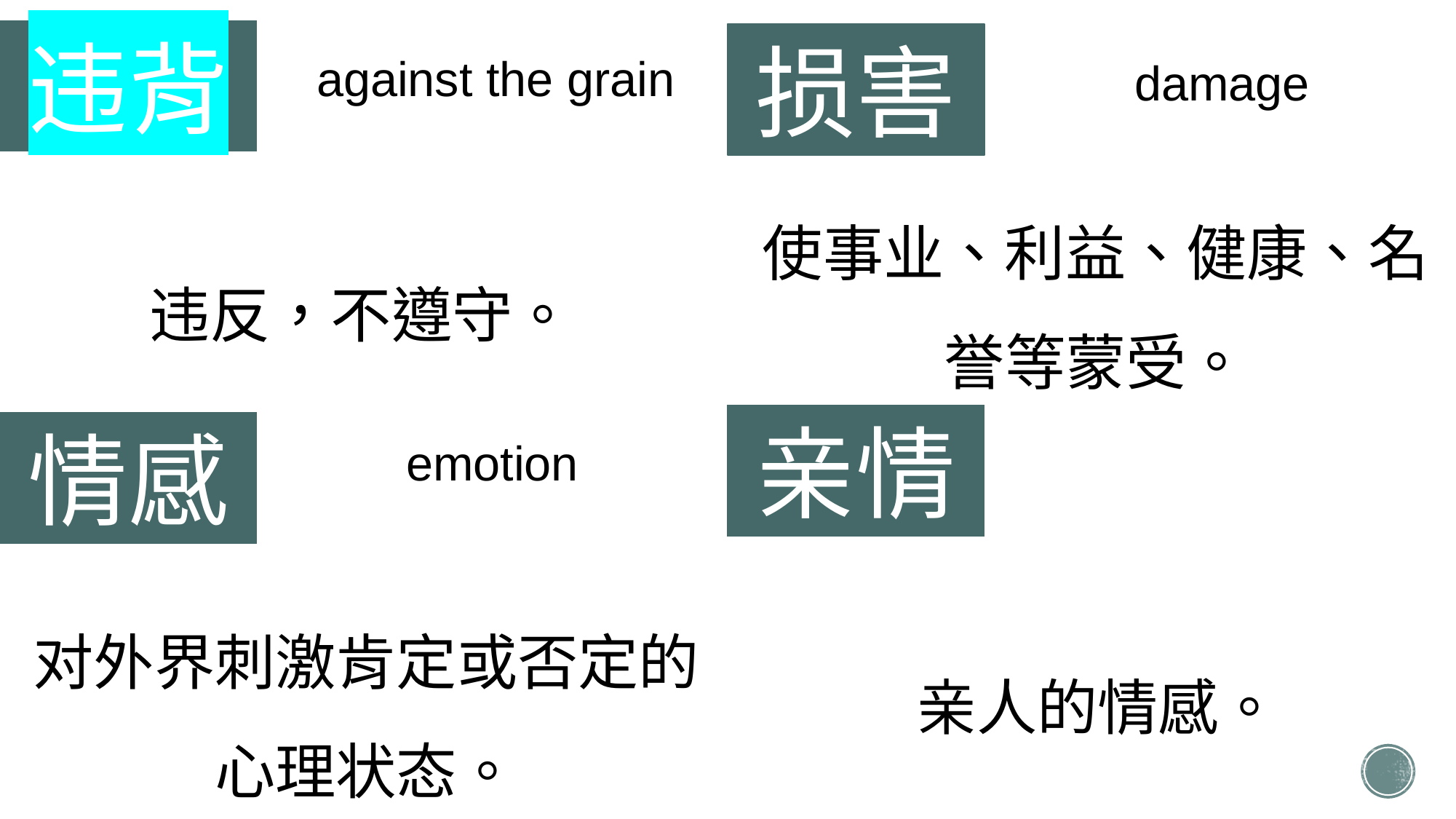

违背
损害
against the grain
damage
使事业、利益、健康、名誉等蒙受。
违反，不遵守。
亲情
情感
emotion
对外界刺激肯定或否定的心理状态。
亲人的情感。